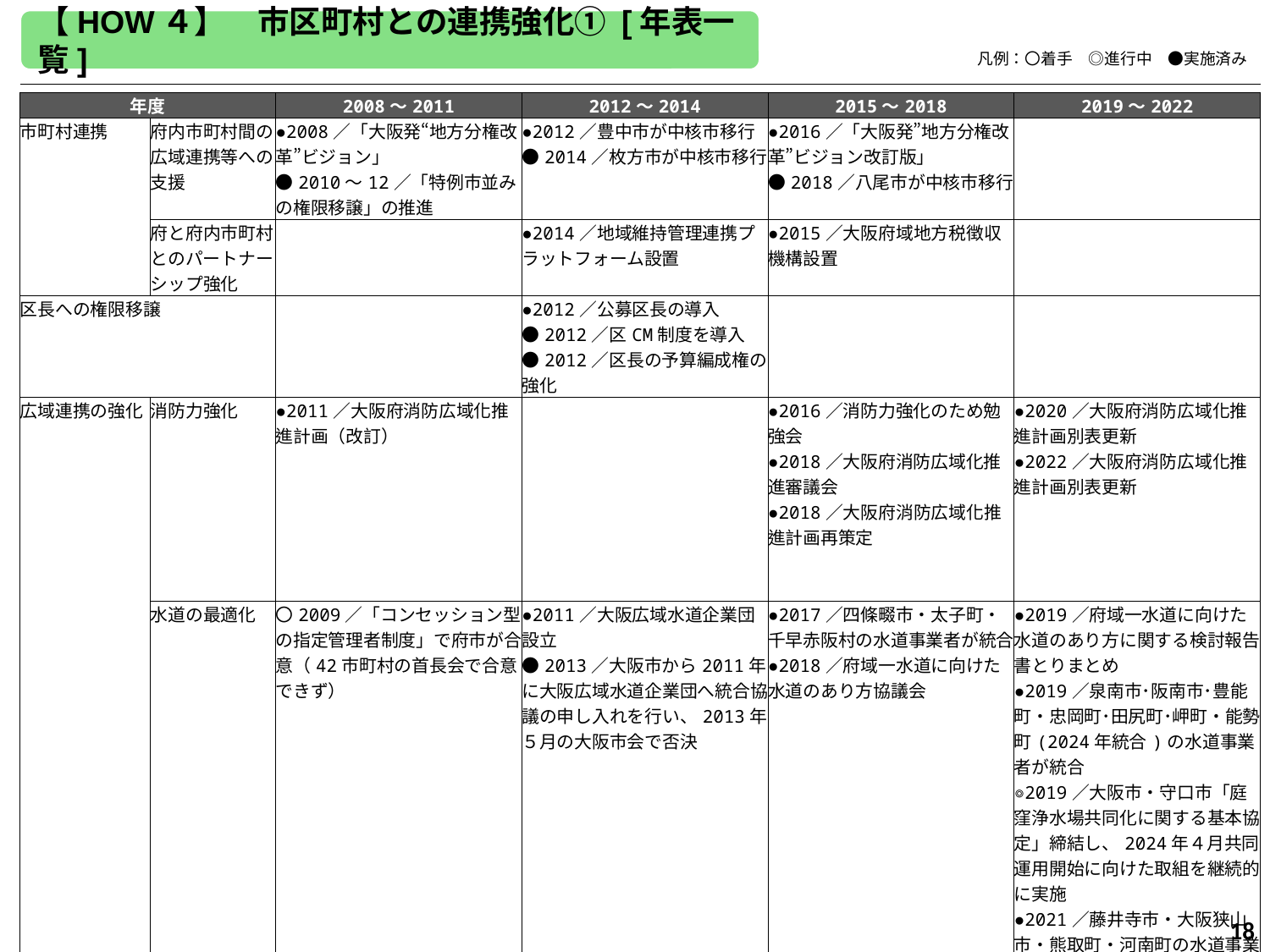

【HOW４】　市区町村との連携強化① [年表一覧]
　　　　凡例：〇着手　◎進行中　●実施済み
| 年度 |  | 2008～2011 | 2012～2014 | 2015～2018 | 2019～2022 |
| --- | --- | --- | --- | --- | --- |
| 市町村連携 | 府内市町村間の広域連携等への支援 | ●2008／「大阪発“地方分権改革”ビジョン」 ●2010～12／「特例市並みの権限移譲」の推進 | ●2012／豊中市が中核市移行 ●2014／枚方市が中核市移行 | ●2016／「大阪発”地方分権改革”ビジョン改訂版」 ●2018／八尾市が中核市移行 |  |
|  | 府と府内市町村とのパートナーシップ強化 |  | ●2014／地域維持管理連携プラットフォーム設置 | ●2015／大阪府域地方税徴収機構設置 |  |
| 区長への権限移譲 |  |  | ●2012／公募区長の導入 ●2012／区CM制度を導入 ●2012／区長の予算編成権の強化 |  |  |
| 広域連携の強化 | 消防力強化 | ●2011／大阪府消防広域化推進計画（改訂） |  | ●2016／消防力強化のため勉強会 ●2018／大阪府消防広域化推進審議会 ●2018／大阪府消防広域化推進計画再策定 | ●2020／大阪府消防広域化推進計画別表更新 ●2022／大阪府消防広域化推進計画別表更新 |
|  | 水道の最適化 | 〇2009／「コンセッション型の指定管理者制度」で府市が合意（42市町村の首長会で合意できず） | ●2011／大阪広域水道企業団設立 ●2013／大阪市から2011年に大阪広域水道企業団へ統合協議の申し入れを行い、2013年５月の大阪市会で否決 | ●2017／四條畷市・太子町・千早赤阪村の水道事業者が統合 ●2018／府域一水道に向けた水道のあり方協議会 | ●2019／府域一水道に向けた水道のあり方に関する検討報告書とりまとめ ●2019／泉南市･阪南市･豊能町・忠岡町･田尻町･岬町・能勢町(2024年統合)の水道事業者が統合 ◎2019／大阪市・守口市「庭窪浄水場共同化に関する基本協定」締結し、2024年４月共同運用開始に向けた取組を継続的に実施 ●2021／藤井寺市・大阪狭山市・熊取町・河南町の水道事業者が統合 |
18